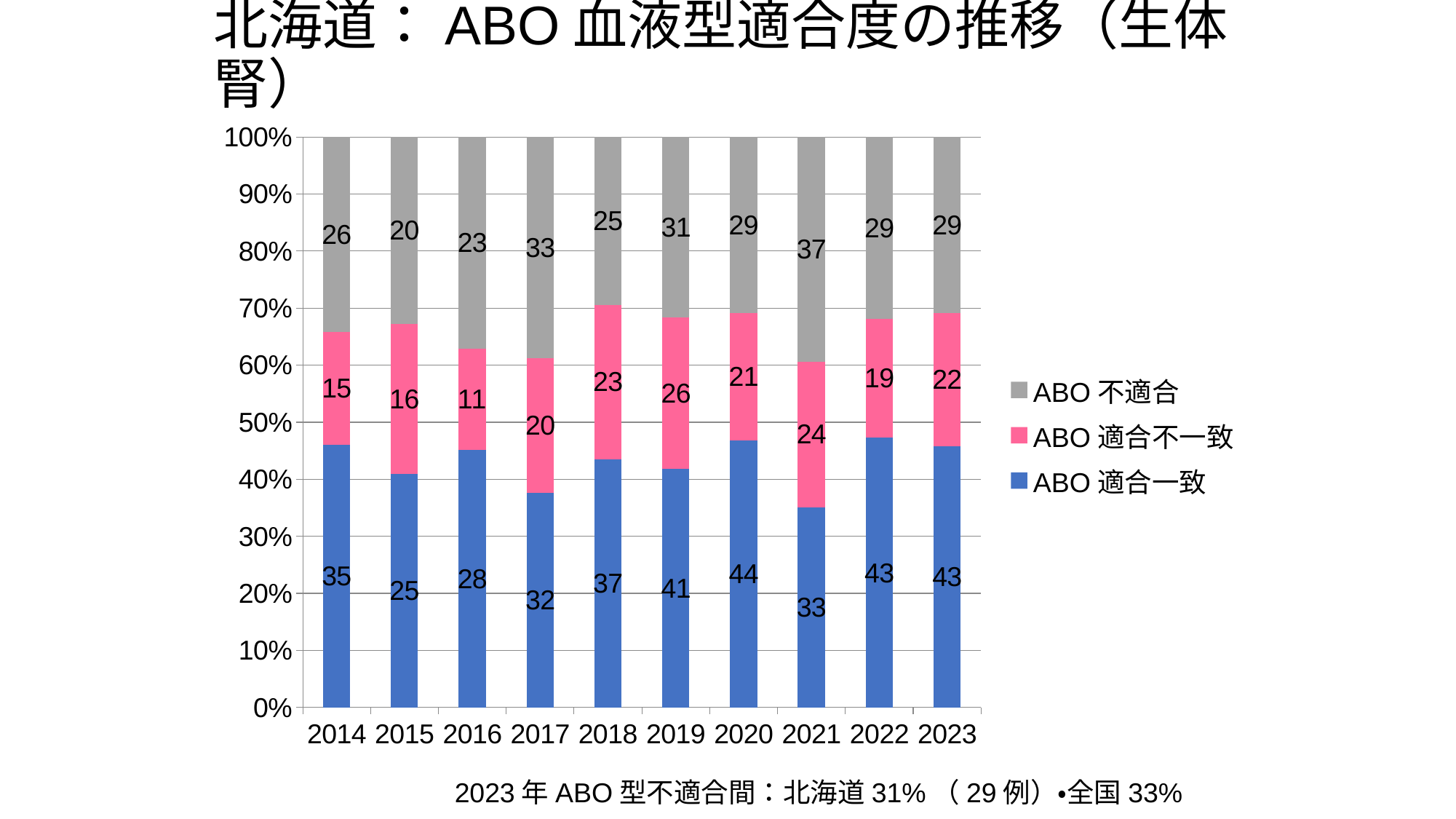

# 北海道：ABO血液型適合度の推移（生体腎）

### Chart

| Category | ABO適合一致 | ABO適合不一致 | ABO不適合 |
|---|---|---|---|
| 2014 | 35.0 | 15.0 | 26.0 |
| 2015 | 25.0 | 16.0 | 20.0 |
| 2016 | 28.0 | 11.0 | 23.0 |
| 2017 | 32.0 | 20.0 | 33.0 |
| 2018 | 37.0 | 23.0 | 25.0 |
| 2019 | 41.0 | 26.0 | 31.0 |
| 2020 | 44.0 | 21.0 | 29.0 |
| 2021 | 33.0 | 24.0 | 37.0 |
| 2022 | 43.0 | 19.0 | 29.0 |
| 2023 | 43.0 | 22.0 | 29.0 |
2023年ABO型不適合間：北海道31%（29例）・全国33%